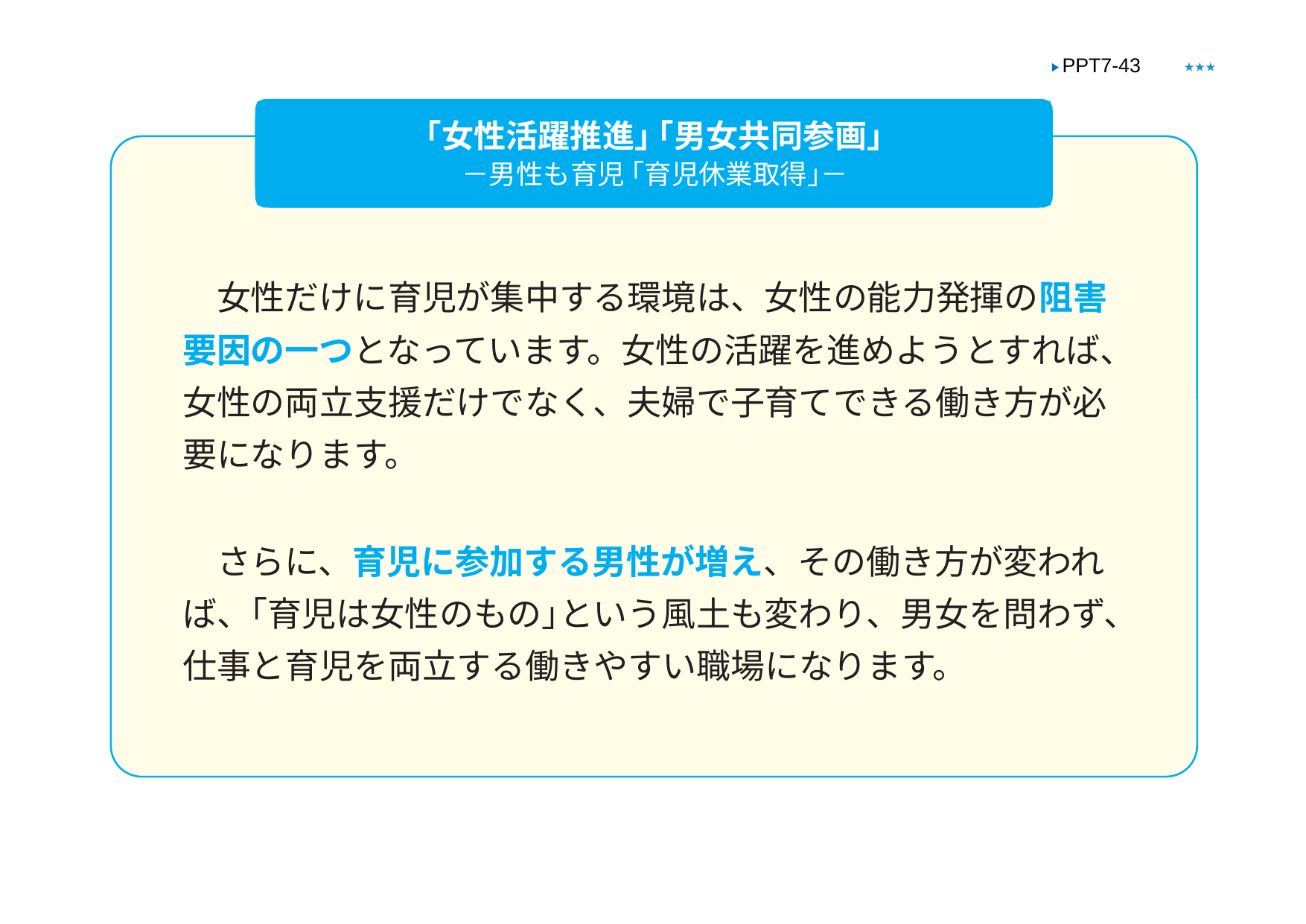

★★★
▶ PPT7-43

｢女性活躍推進｣ ｢男女共同参画｣
－男性も育児 ｢育児休業取得｣－

　女性だけに育児が集中する環境は、女性の能力発揮の阻害要因の一つとなっています。女性の活躍を進めようとすれば、女性の両立支援だけでなく、夫婦で子育てできる働き方が必 要になります。

　さらに、育児に参加する男性が増え、その働き方が変われば、｢育児は女性のもの｣という風土も変わり、男女を問わず、仕事と育児を両立する働きやすい職場になります。